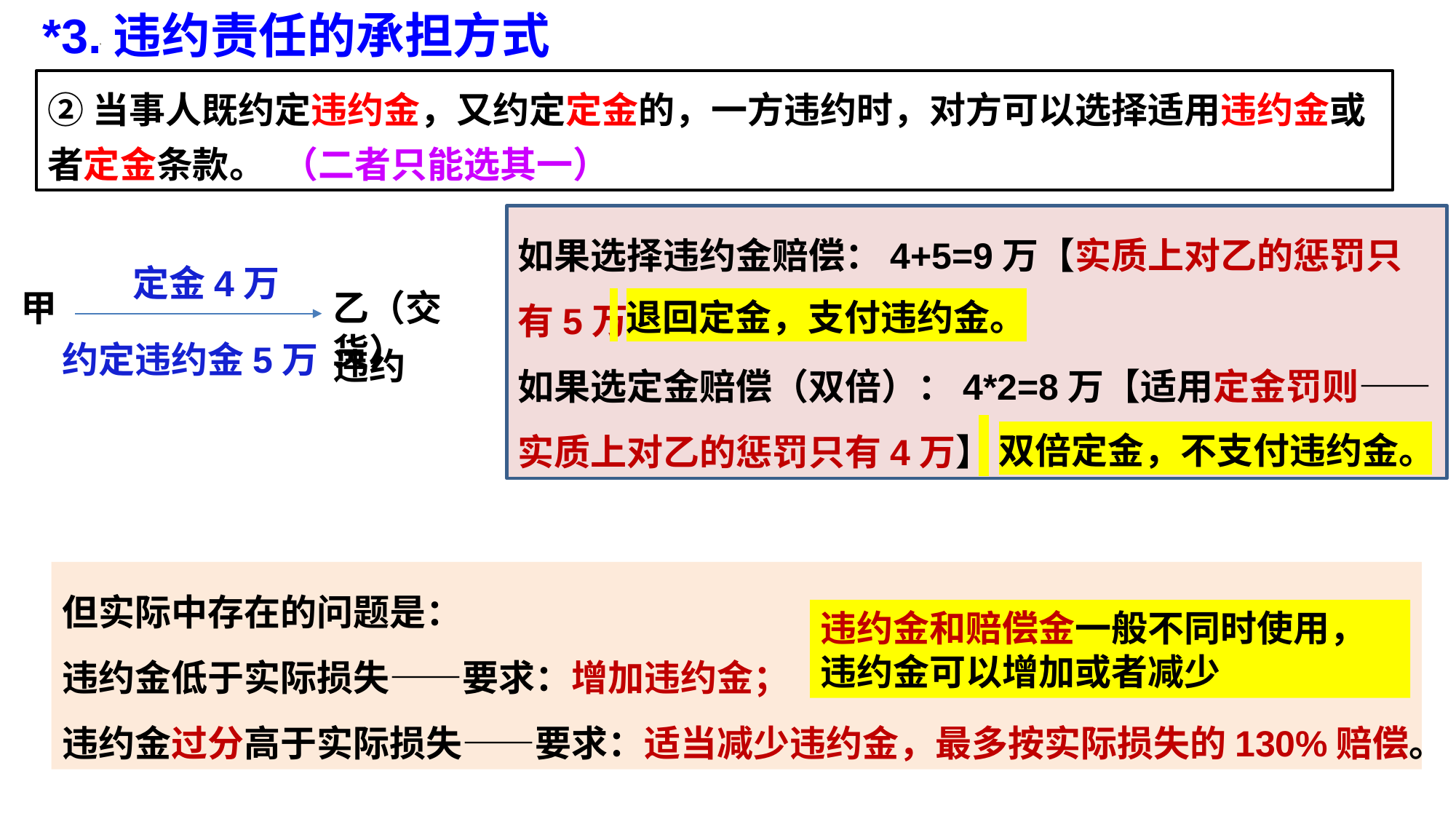

*3.违约责任的承担方式
②当事人既约定违约金，又约定定金的，一方违约时，对方可以选择适用违约金或者定金条款。  （二者只能选其一）
如果选择违约金赔偿：4+5=9万【实质上对乙的惩罚只有5万】
如果选定金赔偿（双倍）：4*2=8万【适用定金罚则——实质上对乙的惩罚只有4万】
定金4万
甲
乙（交货）
约定违约金5万
违约
 退回定金，支付违约金。
 双倍定金，不支付违约金。
但实际中存在的问题是：
违约金低于实际损失——要求：增加违约金；
违约金过分高于实际损失——要求：适当减少违约金，最多按实际损失的130%赔偿。
违约金和赔偿金一般不同时使用，违约金可以增加或者减少